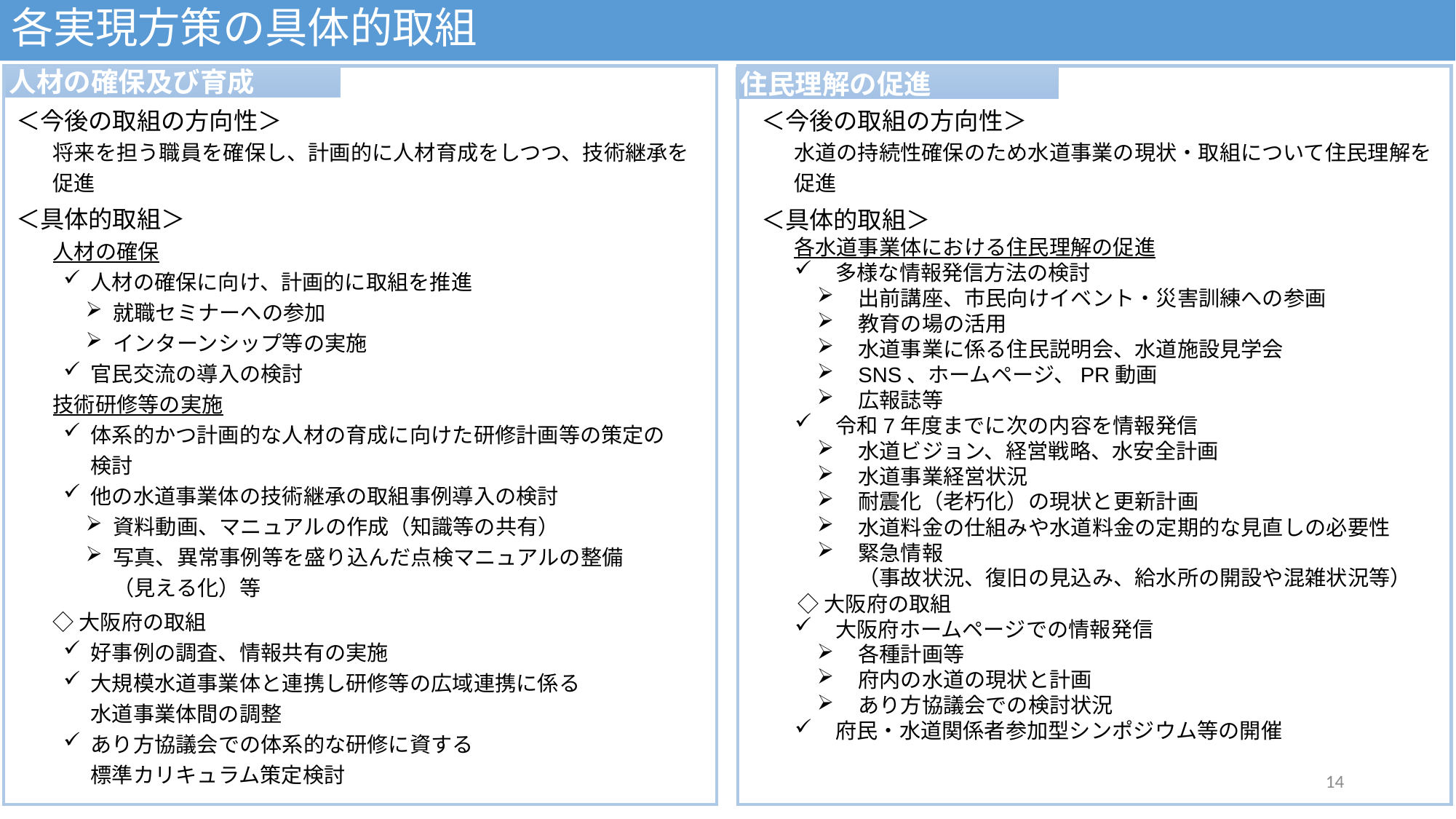

# 各実現方策の具体的取組
人材の確保及び育成

住民理解の促進

＜今後の取組の方向性＞
将来を担う職員を確保し、計画的に人材育成をしつつ、技術継承を促進
＜具体的取組＞
人材の確保
人材の確保に向け、計画的に取組を推進
就職セミナーへの参加
インターンシップ等の実施
官民交流の導入の検討
技術研修等の実施
体系的かつ計画的な人材の育成に向けた研修計画等の策定の
検討
他の水道事業体の技術継承の取組事例導入の検討
資料動画、マニュアルの作成（知識等の共有）
写真、異常事例等を盛り込んだ点検マニュアルの整備
（見える化）等
◇大阪府の取組
好事例の調査、情報共有の実施
大規模水道事業体と連携し研修等の広域連携に係る
水道事業体間の調整
あり方協議会での体系的な研修に資する
標準カリキュラム策定検討
＜今後の取組の方向性＞
水道の持続性確保のため水道事業の現状・取組について住民理解を促進
＜具体的取組＞
各水道事業体における住民理解の促進
多様な情報発信方法の検討
出前講座、市民向けイベント・災害訓練への参画
教育の場の活用
水道事業に係る住民説明会、水道施設見学会
SNS、ホームページ、PR動画
広報誌等
令和7年度までに次の内容を情報発信
水道ビジョン、経営戦略、水安全計画
水道事業経営状況
耐震化（老朽化）の現状と更新計画
水道料金の仕組みや水道料金の定期的な見直しの必要性
緊急情報
（事故状況、復旧の見込み、給水所の開設や混雑状況等）
◇大阪府の取組
大阪府ホームページでの情報発信
各種計画等
府内の水道の現状と計画
あり方協議会での検討状況
府民・水道関係者参加型シンポジウム等の開催
14